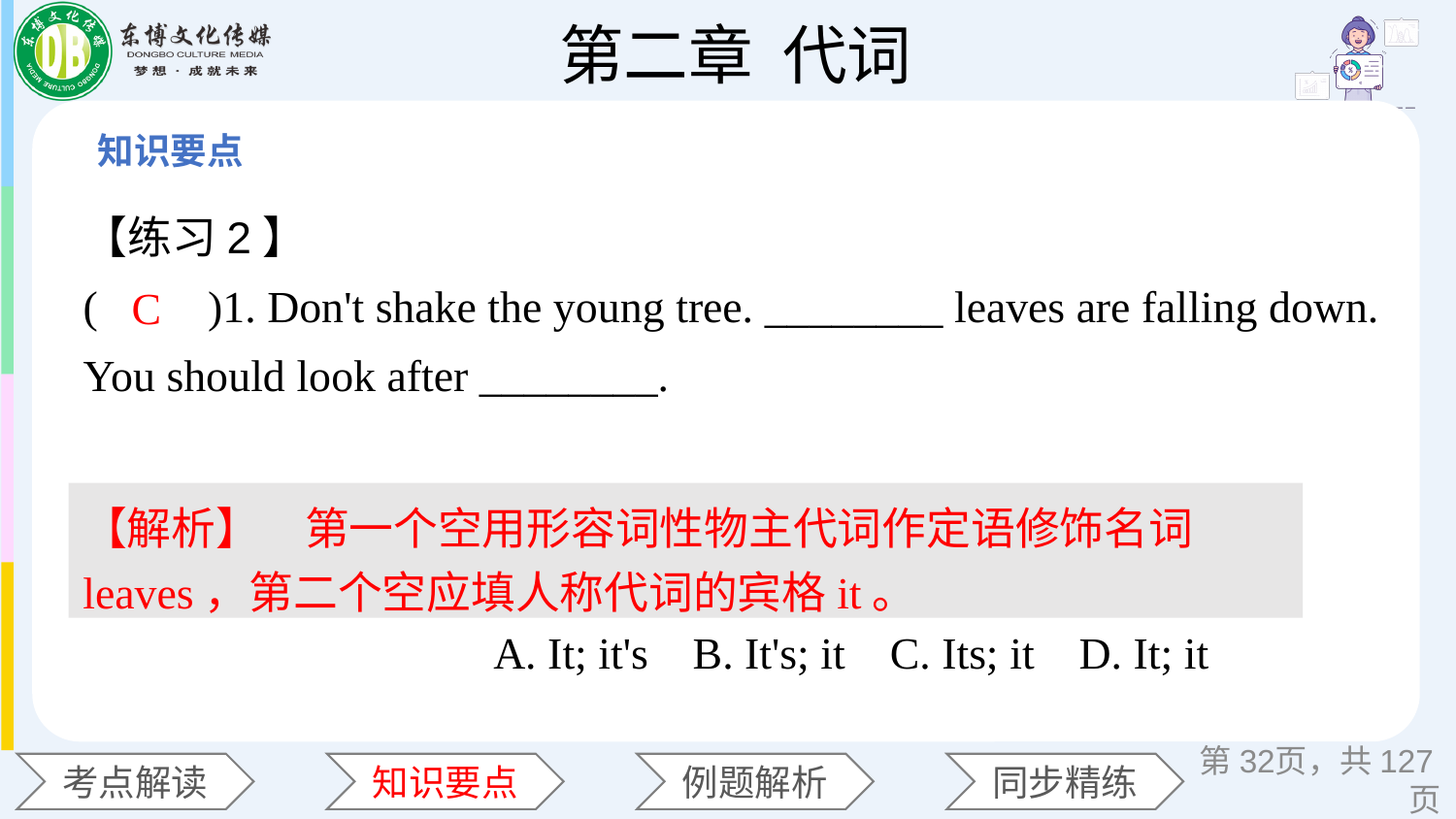

【练习2】
(　　)1. Don't shake the young tree. ________ leaves are falling down. You should look after ________.　　　　　　　　　　　　　　　　　　　　　　　　　　　　　　　　　　　　　　　　　　　　　　　　　　　　　　　　　　　　　　　　　　　　　　　　　　　　　　　　　　　　　　　　　　　　　　　　　　　　　　　　　　　　　　　A. It; it's    B. It's; it    C. Its; it    D. It; it

C
【解析】　第一个空用形容词性物主代词作定语修饰名词leaves，第二个空应填人称代词的宾格it。
第32页，共127页